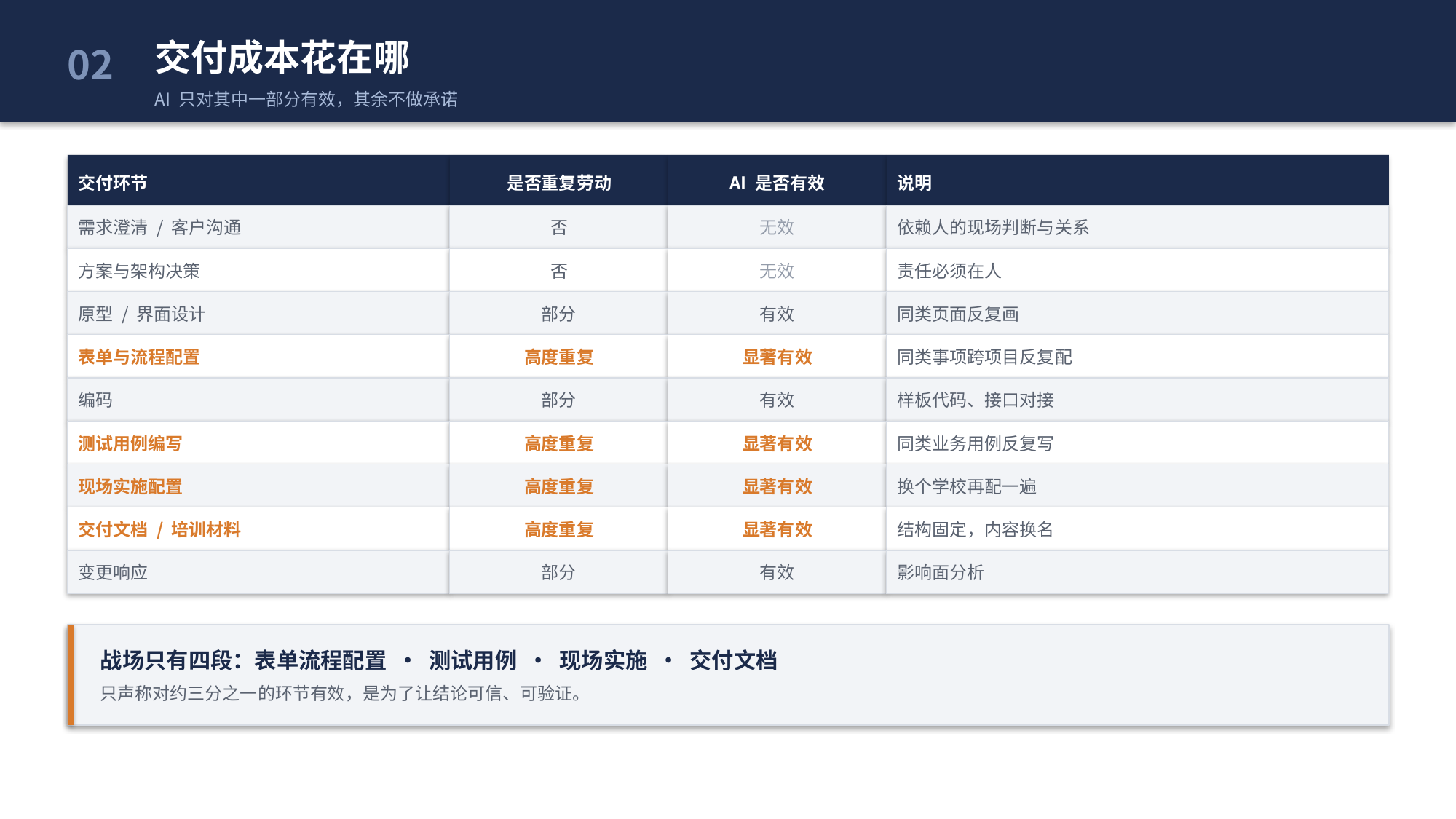

交付成本花在哪
AI 只对其中一部分有效，其余不做承诺
02

交付环节

是否重复劳动

AI 是否有效

说明

需求澄清 / 客户沟通

否

无效

依赖人的现场判断与关系

方案与架构决策

否

无效

责任必须在人

原型 / 界面设计

部分

有效

同类页面反复画

表单与流程配置

高度重复

显著有效

同类事项跨项目反复配

编码

部分

有效

样板代码、接口对接

测试用例编写

高度重复

显著有效

同类业务用例反复写

现场实施配置

高度重复

显著有效

换个学校再配一遍

交付文档 / 培训材料

高度重复

显著有效

结构固定，内容换名

变更响应

部分

有效

影响面分析

战场只有四段：表单流程配置 · 测试用例 · 现场实施 · 交付文档
只声称对约三分之一的环节有效，是为了让结论可信、可验证。